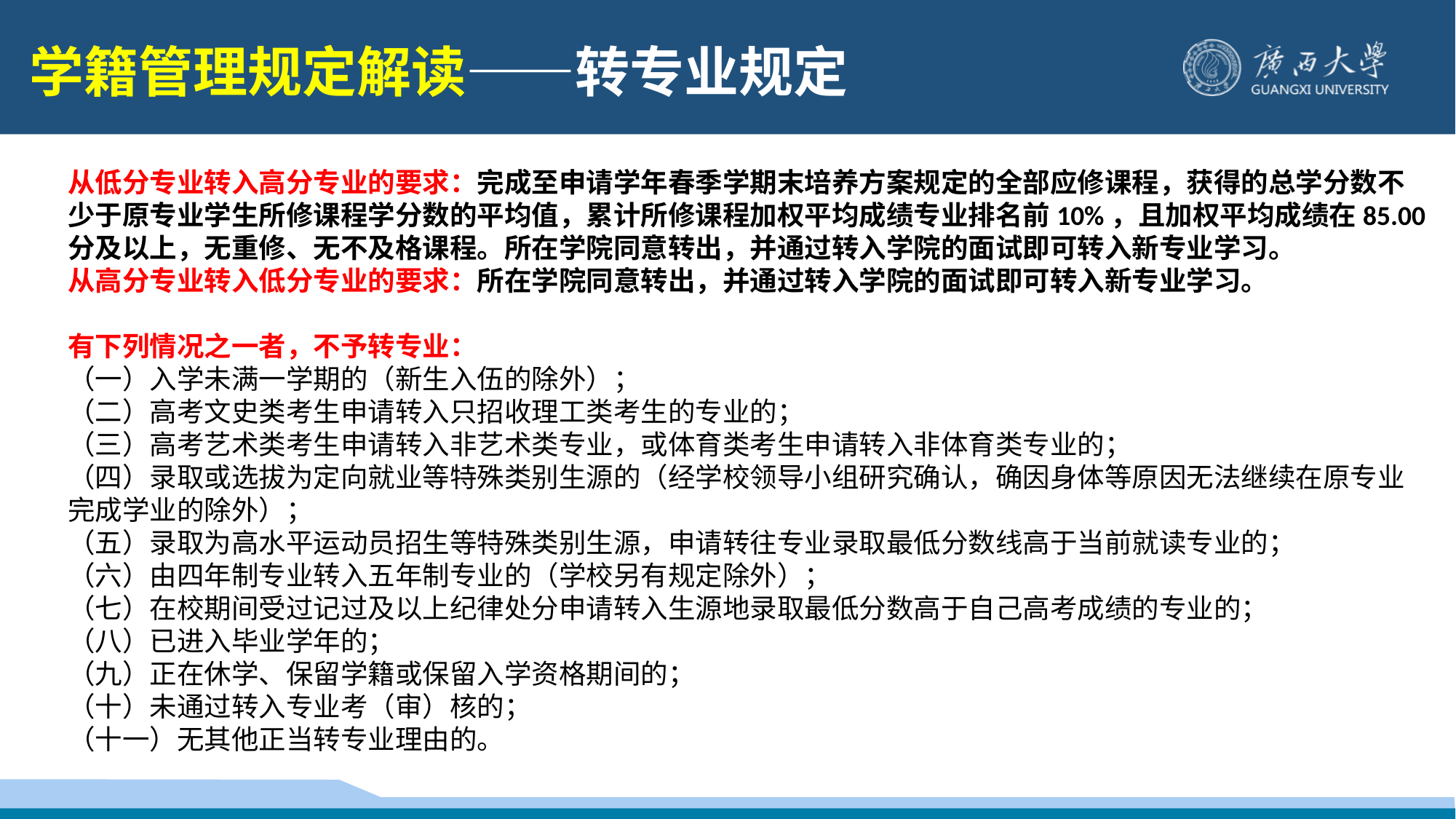

学籍管理规定解读——转专业规定
从低分专业转入高分专业的要求：完成至申请学年春季学期末培养方案规定的全部应修课程，获得的总学分数不少于原专业学生所修课程学分数的平均值，累计所修课程加权平均成绩专业排名前10%，且加权平均成绩在85.00分及以上，无重修、无不及格课程。所在学院同意转出，并通过转入学院的面试即可转入新专业学习。
从高分专业转入低分专业的要求：所在学院同意转出，并通过转入学院的面试即可转入新专业学习。

有下列情况之一者，不予转专业：
（一）入学未满一学期的（新生入伍的除外）；
（二）高考文史类考生申请转入只招收理工类考生的专业的；
（三）高考艺术类考生申请转入非艺术类专业，或体育类考生申请转入非体育类专业的；
（四）录取或选拔为定向就业等特殊类别生源的（经学校领导小组研究确认，确因身体等原因无法继续在原专业完成学业的除外）；
（五）录取为高水平运动员招生等特殊类别生源，申请转往专业录取最低分数线高于当前就读专业的；
（六）由四年制专业转入五年制专业的（学校另有规定除外）；
（七）在校期间受过记过及以上纪律处分申请转入生源地录取最低分数高于自己高考成绩的专业的；
（八）已进入毕业学年的；
（九）正在休学、保留学籍或保留入学资格期间的；
（十）未通过转入专业考（审）核的；
（十一）无其他正当转专业理由的。